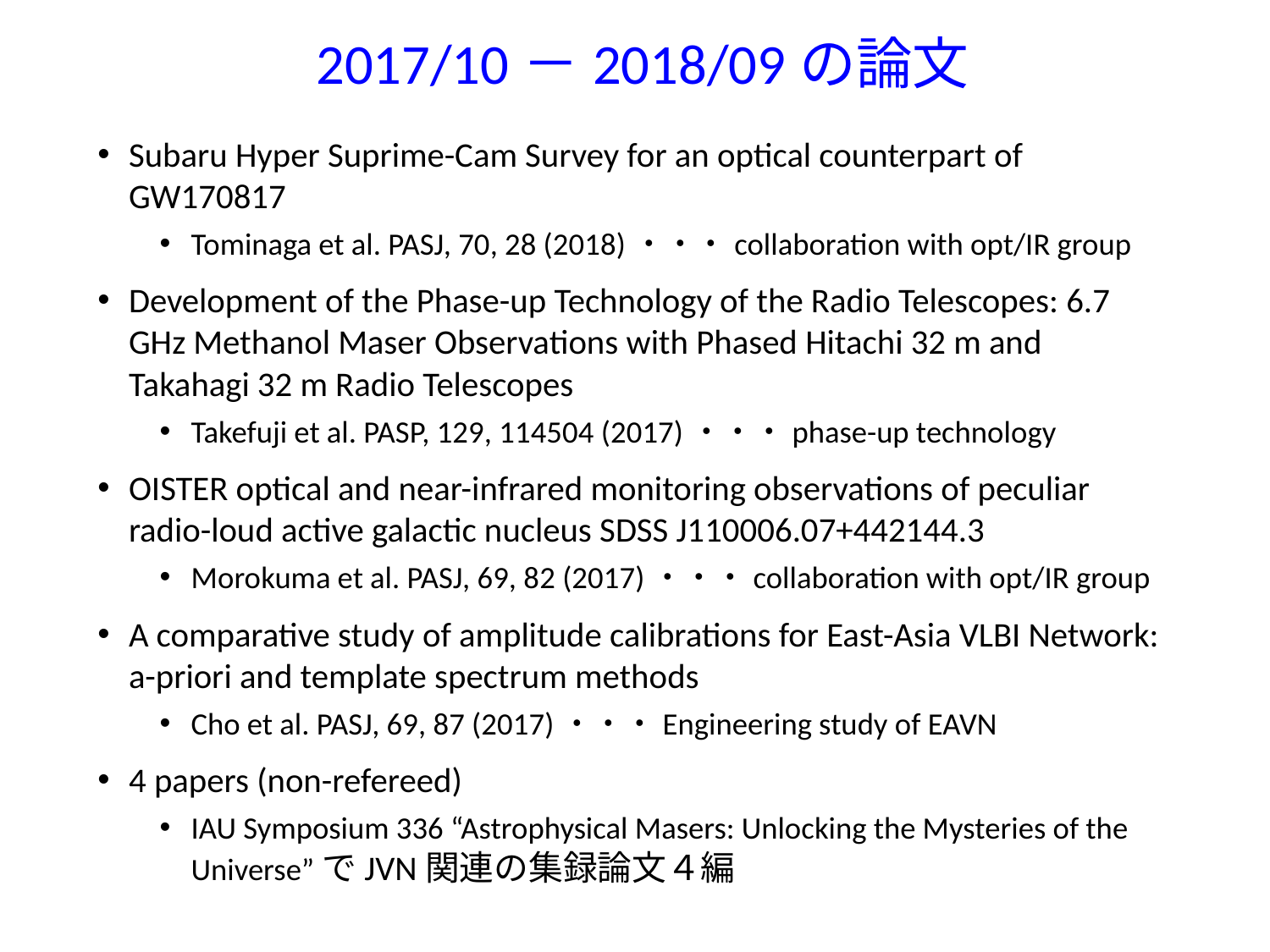

# 2017/10－2018/09の論文
Subaru Hyper Suprime-Cam Survey for an optical counterpart of GW170817
Tominaga et al. PASJ, 70, 28 (2018)・・・collaboration with opt/IR group
Development of the Phase-up Technology of the Radio Telescopes: 6.7 GHz Methanol Maser Observations with Phased Hitachi 32 m and Takahagi 32 m Radio Telescopes
Takefuji et al. PASP, 129, 114504 (2017)・・・phase-up technology
OISTER optical and near-infrared monitoring observations of peculiar radio-loud active galactic nucleus SDSS J110006.07+442144.3
Morokuma et al. PASJ, 69, 82 (2017)・・・collaboration with opt/IR group
A comparative study of amplitude calibrations for East-Asia VLBI Network: a-priori and template spectrum methods
Cho et al. PASJ, 69, 87 (2017)・・・Engineering study of EAVN
4 papers (non-refereed)
IAU Symposium 336 “Astrophysical Masers: Unlocking the Mysteries of the Universe”でJVN関連の集録論文４編